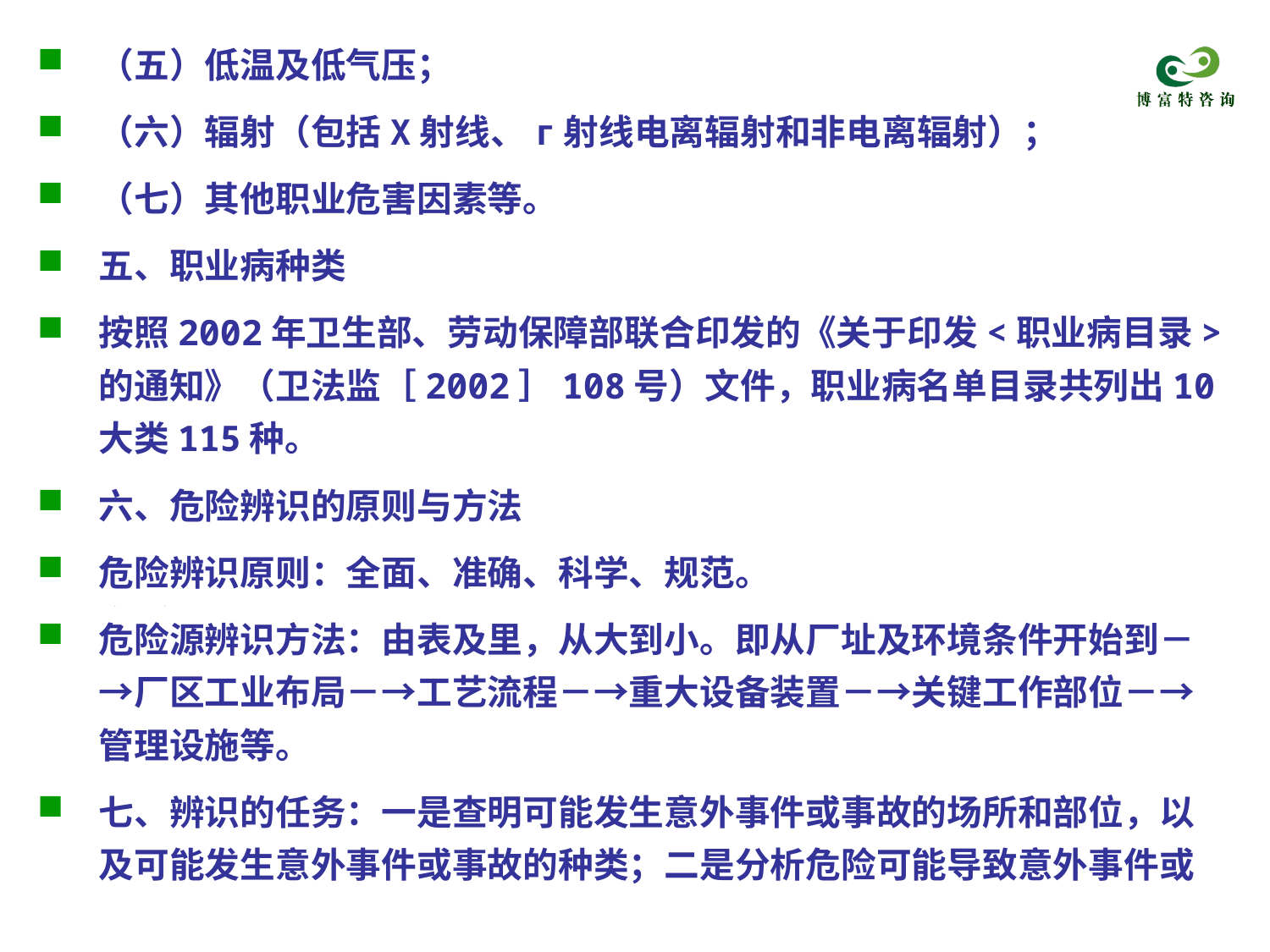

（五）低温及低气压；
（六）辐射（包括X射线、г射线电离辐射和非电离辐射）；
（七）其他职业危害因素等。
五、职业病种类
按照2002年卫生部、劳动保障部联合印发的《关于印发<职业病目录>的通知》（卫法监［2002］108号）文件，职业病名单目录共列出10大类115种。
六、危险辨识的原则与方法
危险辨识原则：全面、准确、科学、规范。
危险源辨识方法：由表及里，从大到小。即从厂址及环境条件开始到－→厂区工业布局－→工艺流程－→重大设备装置－→关键工作部位－→管理设施等。
七、辨识的任务：一是查明可能发生意外事件或事故的场所和部位，以及可能发生意外事件或事故的种类；二是分析危险可能导致意外事件或